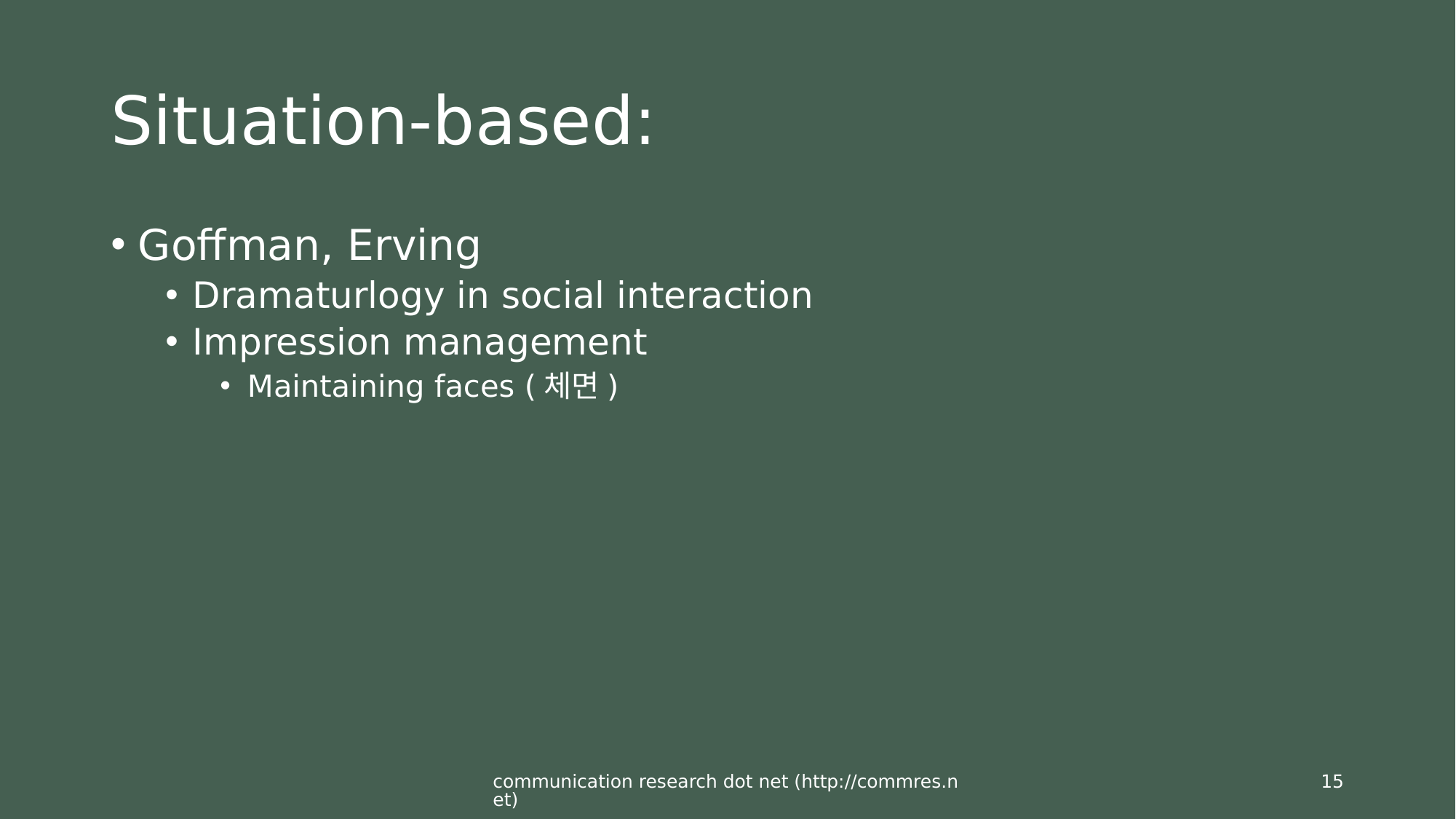

# Situation-based:
Goffman, Erving
Dramaturlogy in social interaction
Impression management
Maintaining faces (체면)

communication research dot net (http://commres.net)
15